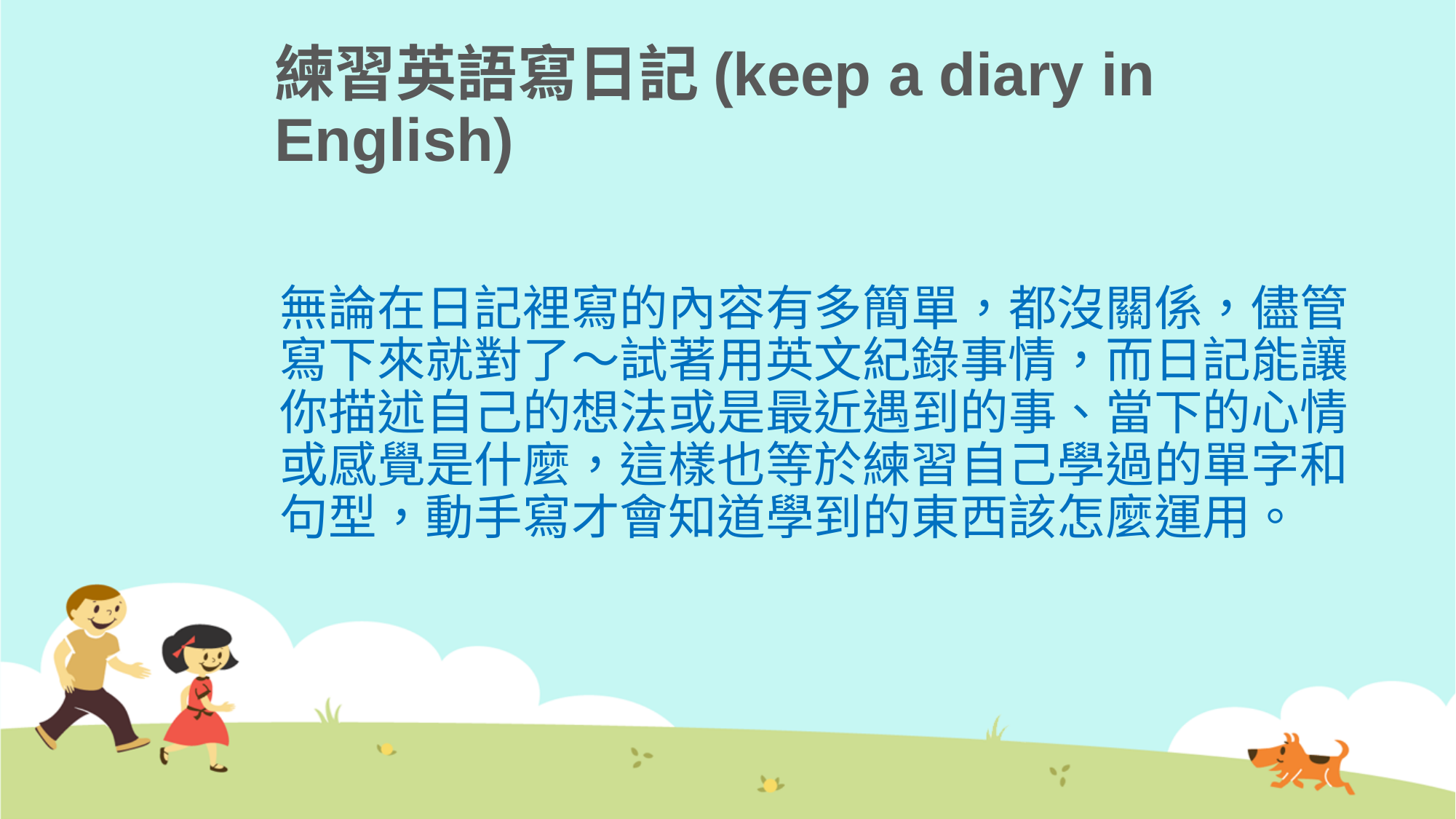

# 練習英語寫日記(keep a diary in English)
無論在日記裡寫的內容有多簡單，都沒關係，儘管寫下來就對了～試著用英文紀錄事情，而日記能讓你描述自己的想法或是最近遇到的事、當下的心情或感覺是什麼，這樣也等於練習自己學過的單字和句型，動手寫才會知道學到的東西該怎麼運用。